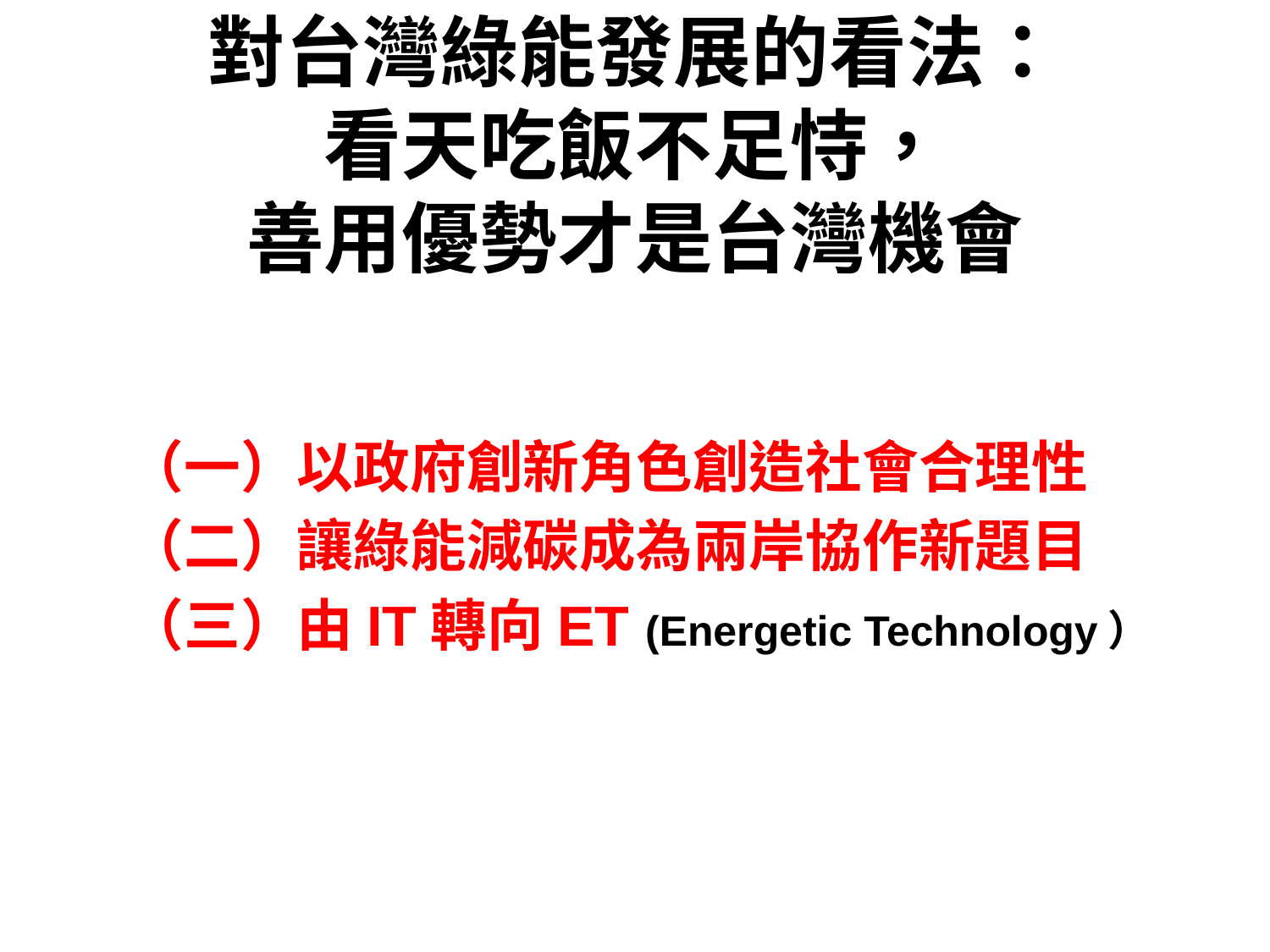

# 對台灣綠能發展的看法： 看天吃飯不足恃， 善用優勢才是台灣機會

（一）以政府創新角色創造社會合理性
（二）讓綠能減碳成為兩岸協作新題目
（三）由IT轉向ET (Energetic Technology）